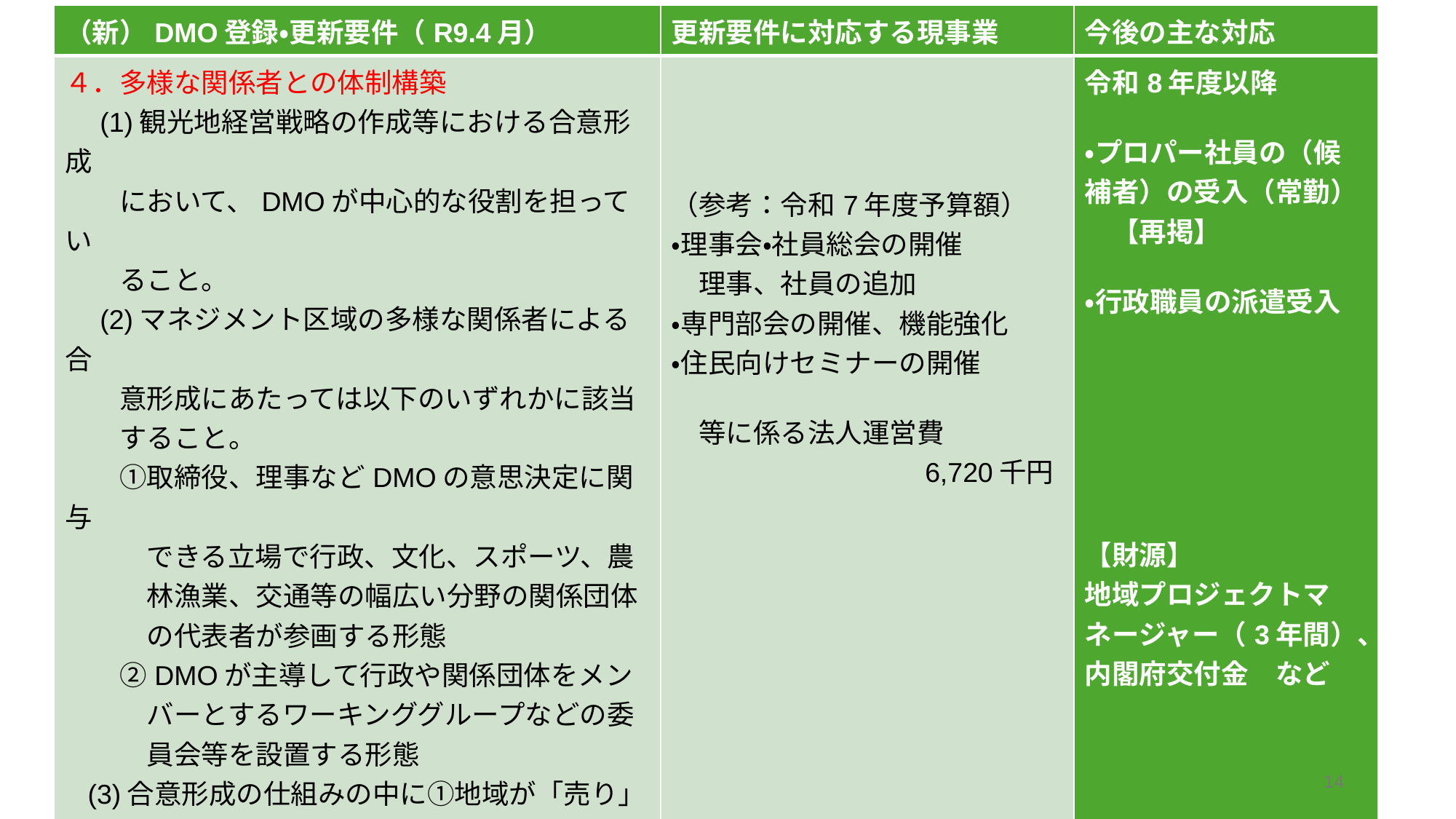

| （新）DMO登録・更新要件（R9.4月） | 更新要件に対応する現事業 | 今後の主な対応 |
| --- | --- | --- |
| ４．多様な関係者との体制構築 　(1)観光地経営戦略の作成等における合意形成 　　において、DMOが中心的な役割を担ってい 　　ること。 　(2)マネジメント区域の多様な関係者による合 　　意形成にあたっては以下のいずれかに該当 　　すること。 　　①取締役、理事などDMOの意思決定に関与 　　　できる立場で行政、文化、スポーツ、農 　　　林漁業、交通等の幅広い分野の関係団体 　　　の代表者が参画する形態 　　②DMOが主導して行政や関係団体をメン 　　　バーとするワーキンググループなどの委 　　　員会等を設置する形態 (3)合意形成の仕組みの中に①地域が「売り」 　　とする観光資源の関係者、②宿泊事業者、 　　③交通事業者、④行政が全て参画してい 　　ること。 (4)地域住民をはじめとするマネジメント区域 　　の多様な関係者に対し、観光地経営戦略等 　　の共有を行い、意見の収集・反映を図るこ 　　と。 (5)意思決定機関での議事内容の公表すること。 | （参考：令和7年度予算額） ・理事会・社員総会の開催 　理事、社員の追加 ・専門部会の開催、機能強化 ・住民向けセミナーの開催 　等に係る法人運営費　 　　　　　　　　　6,720千円 | 令和8年度以降 ・プロパー社員の（候補者）の受入（常勤）　【再掲】 ・行政職員の派遣受入 【財源】 地域プロジェクトマネージャー（3年間）、 内閣府交付金　など |
14